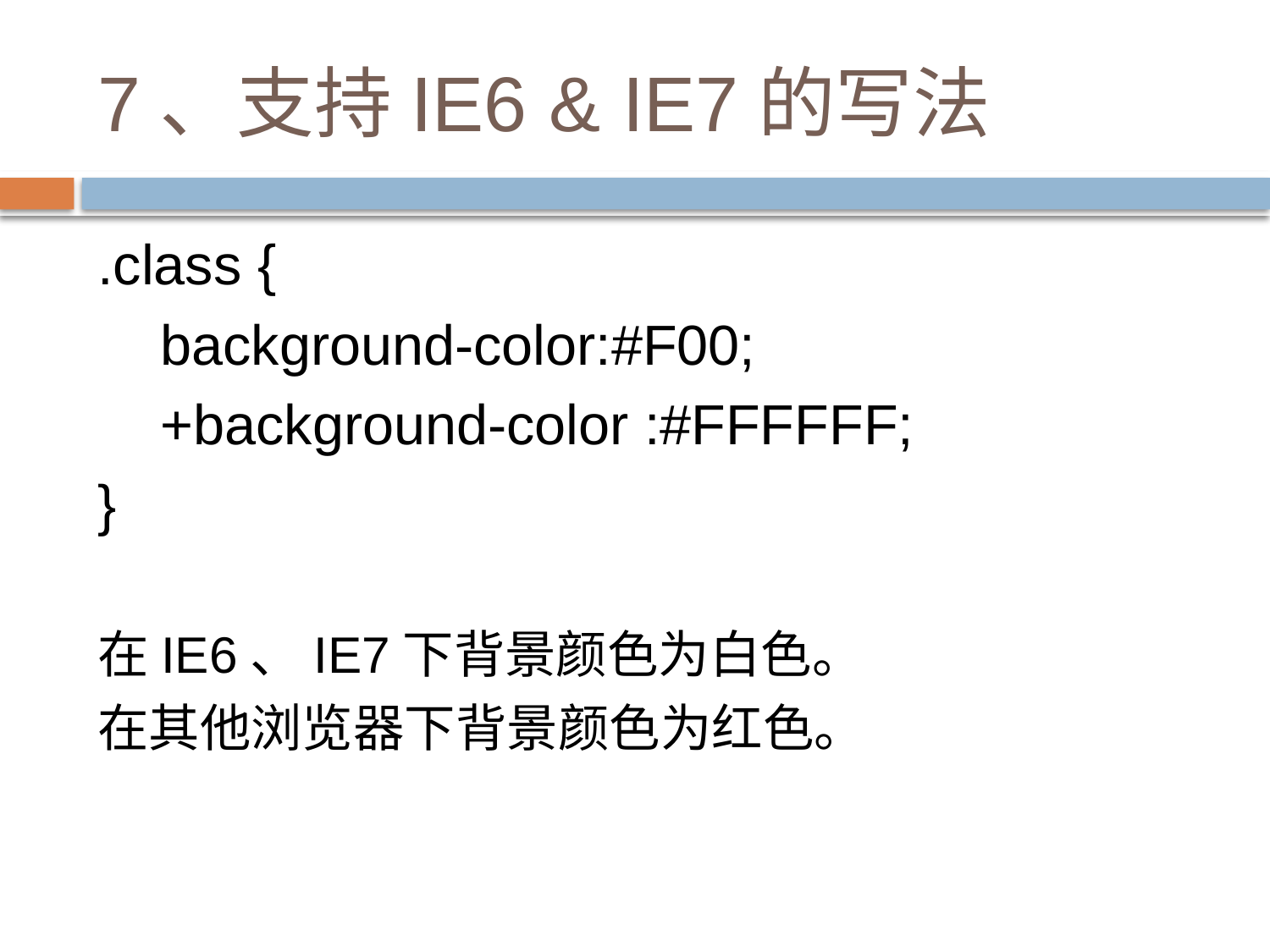

# 7、支持IE6 & IE7的写法
.class {
    background-color:#F00;
    +background-color :#FFFFFF;
}

在IE6、IE7下背景颜色为白色。
在其他浏览器下背景颜色为红色。